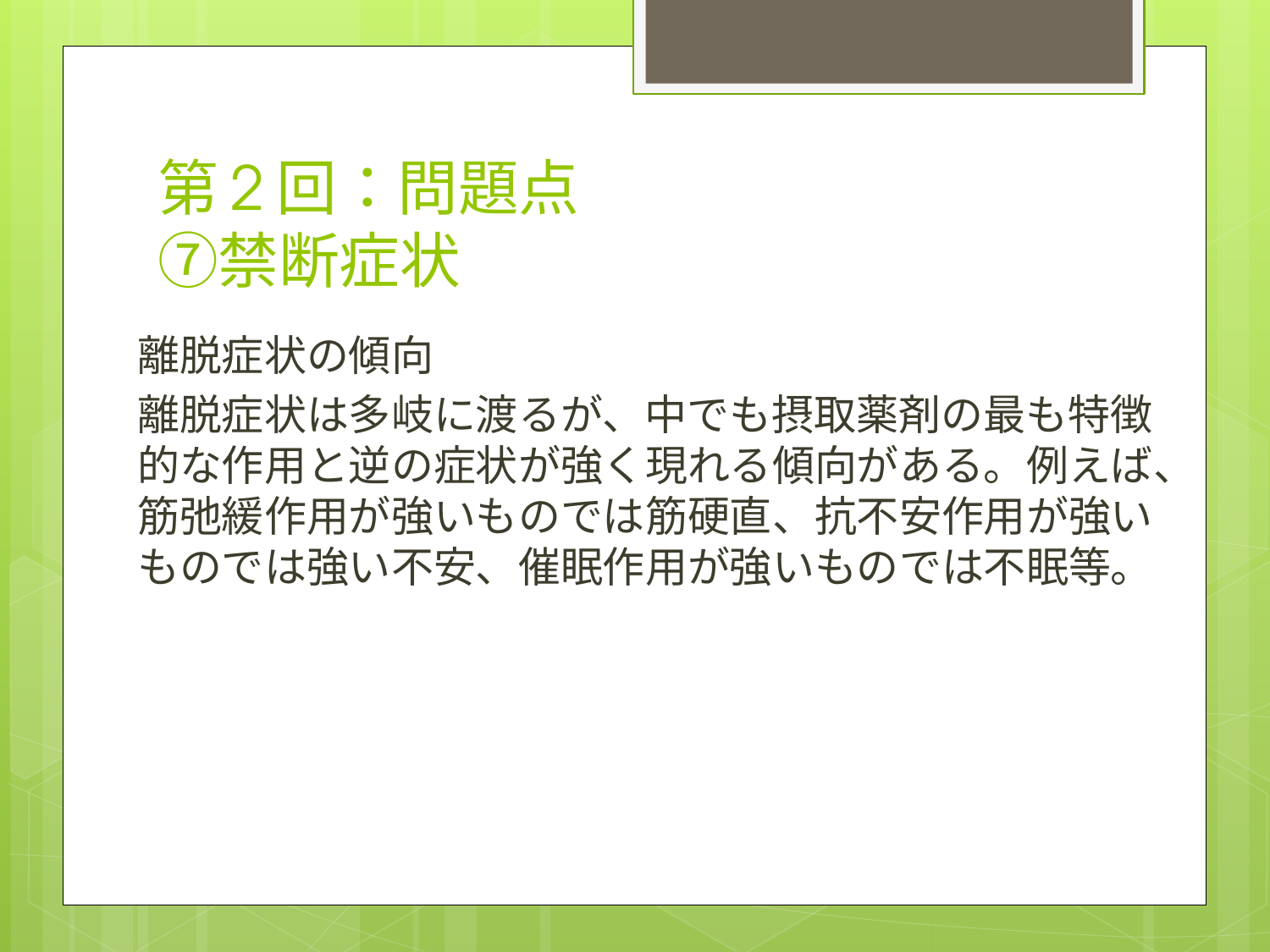

# 第2回：問題点 ⑦禁断症状
離脱症状の傾向
離脱症状は多岐に渡るが、中でも摂取薬剤の最も特徴的な作用と逆の症状が強く現れる傾向がある。例えば、筋弛緩作用が強いものでは筋硬直、抗不安作用が強いものでは強い不安、催眠作用が強いものでは不眠等。